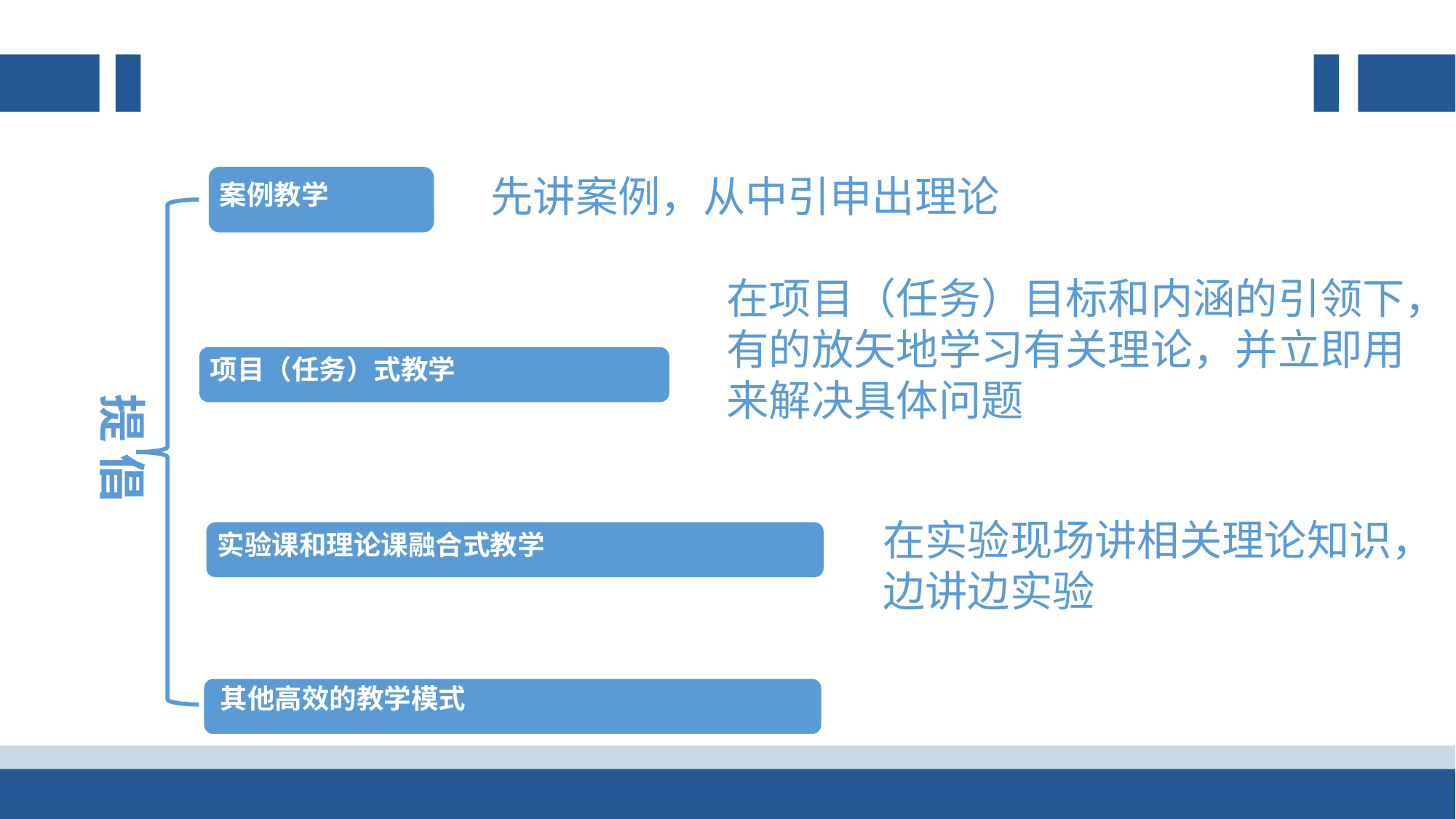

先讲案例，从中引申出理论

案例教学

在项目（任务）目标和内涵的引领下，有的放矢地学习有关理论，并立即用来解决具体问题

项目（任务）式教学
提 倡
在实验现场讲相关理论知识，边讲边实验

实验课和理论课融合式教学
其他高效的教学模式